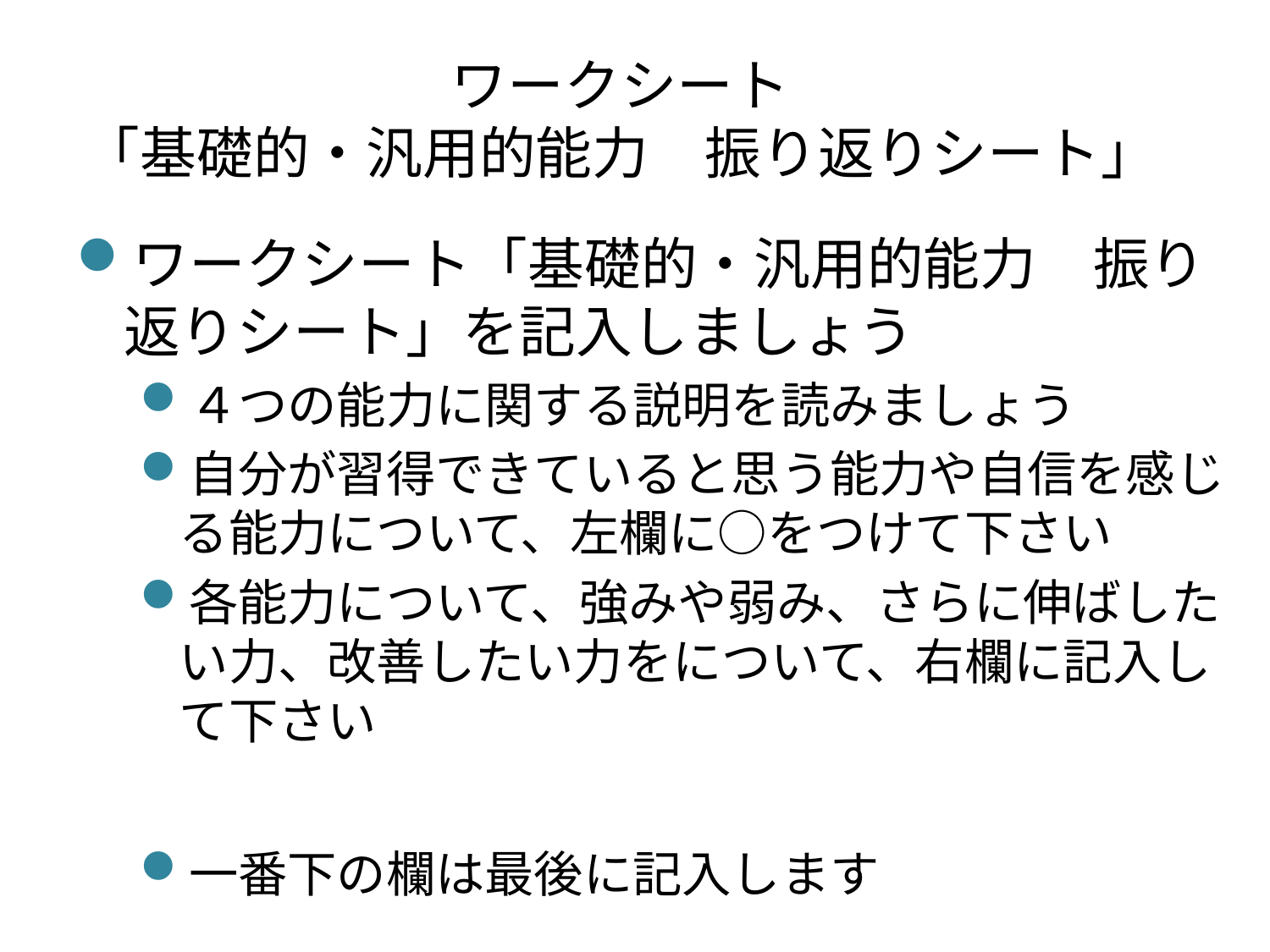

# ワークシート 「基礎的・汎用的能力　振り返りシート」
ワークシート「基礎的・汎用的能力　振り返りシート」を記入しましょう
４つの能力に関する説明を読みましょう
自分が習得できていると思う能力や自信を感じる能力について、左欄に○をつけて下さい
各能力について、強みや弱み、さらに伸ばしたい力、改善したい力をについて、右欄に記入して下さい

一番下の欄は最後に記入します